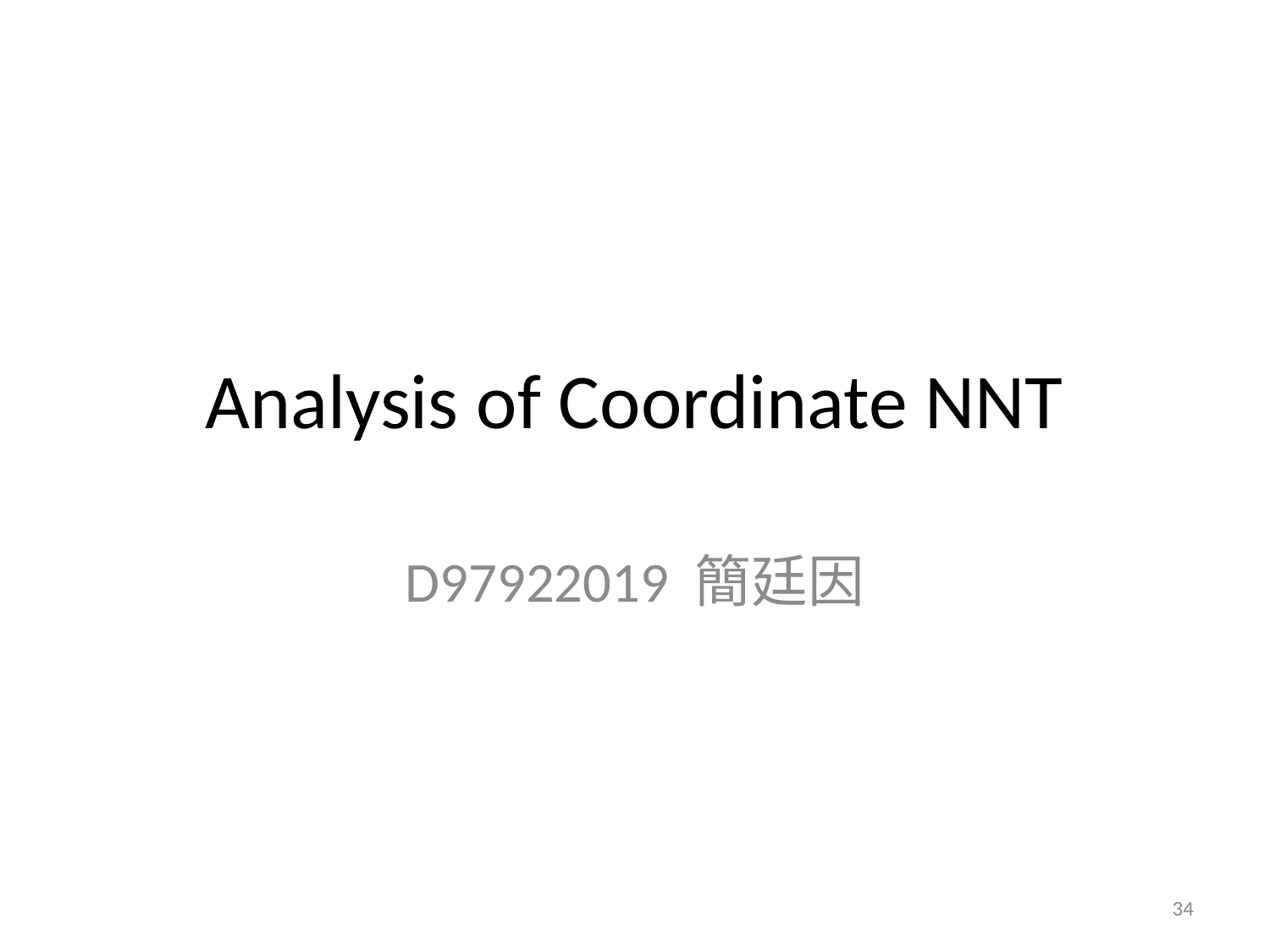

# Analysis of Coordinate NNT
D97922019 簡廷因
34